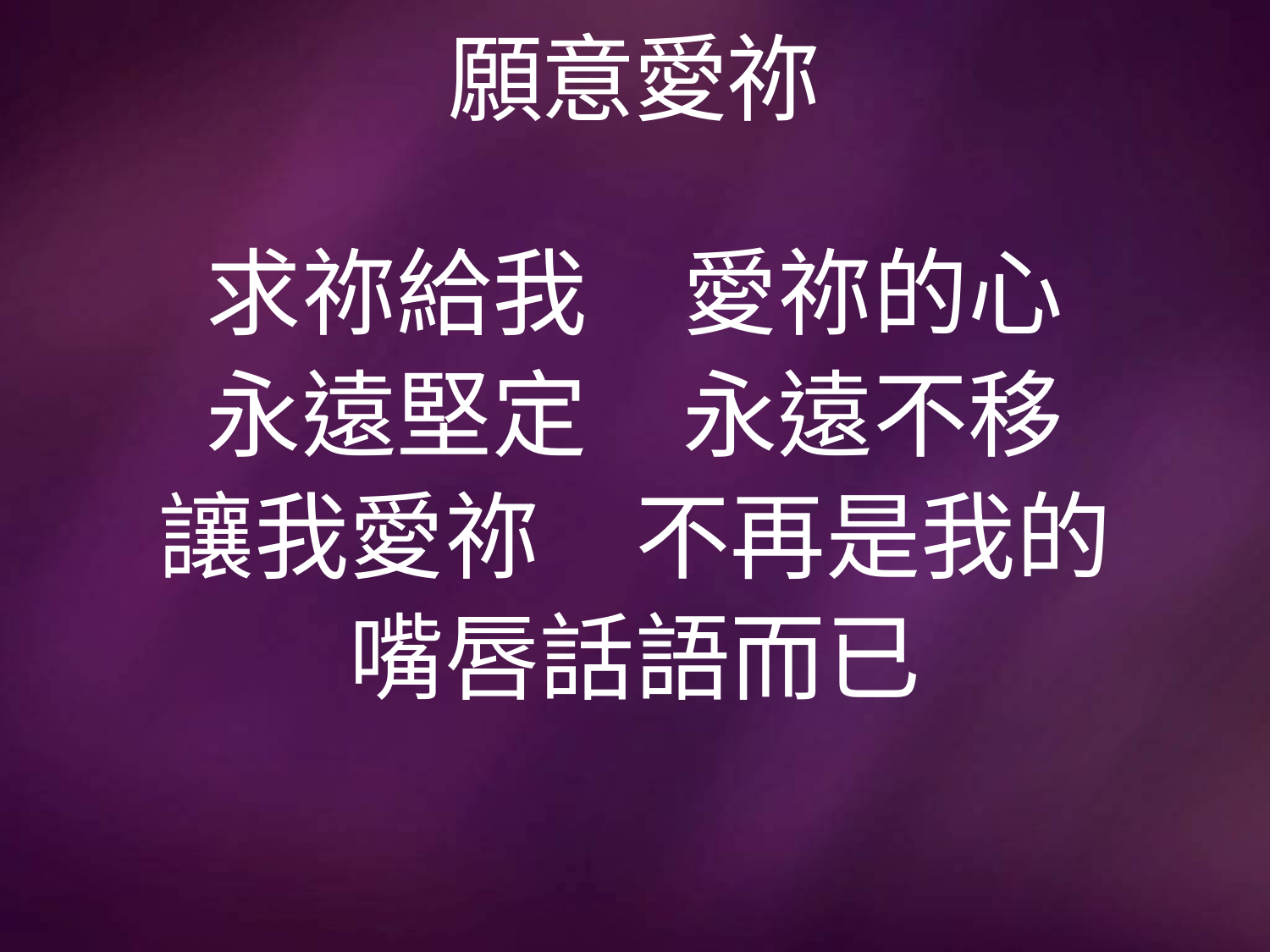

# 願意愛祢
求祢給我　愛祢的心
永遠堅定　永遠不移
讓我愛祢　不再是我的
嘴唇話語而已